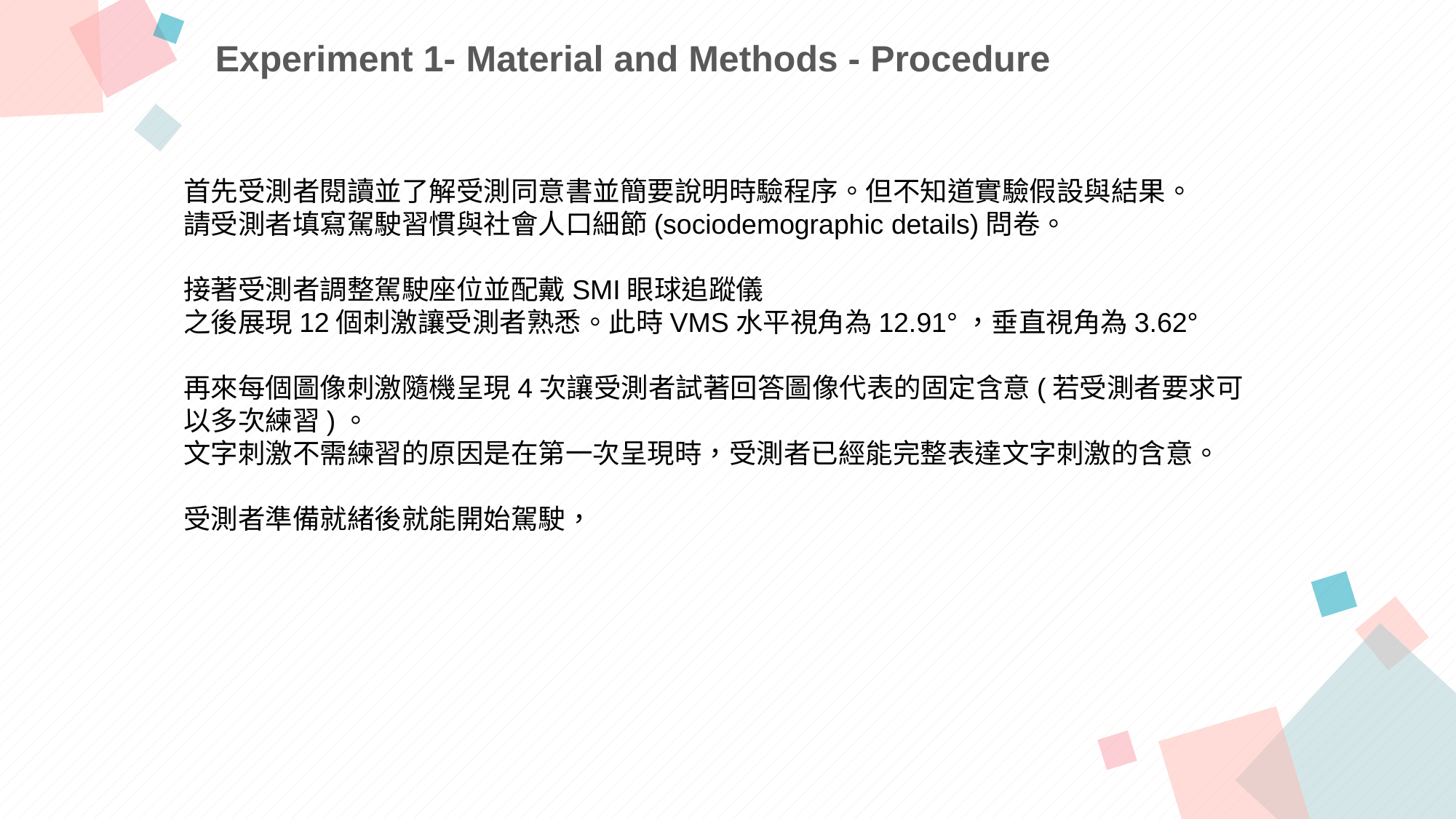

Experiment 1- Material and Methods - Procedure
首先受測者閱讀並了解受測同意書並簡要說明時驗程序。但不知道實驗假設與結果。
請受測者填寫駕駛習慣與社會人口細節(sociodemographic details)問卷。

接著受測者調整駕駛座位並配戴SMI眼球追蹤儀
之後展現12個刺激讓受測者熟悉。此時VMS水平視角為12.91°，垂直視角為3.62°

再來每個圖像刺激隨機呈現4次讓受測者試著回答圖像代表的固定含意(若受測者要求可以多次練習)。
文字刺激不需練習的原因是在第一次呈現時，受測者已經能完整表達文字刺激的含意。

受測者準備就緒後就能開始駕駛，